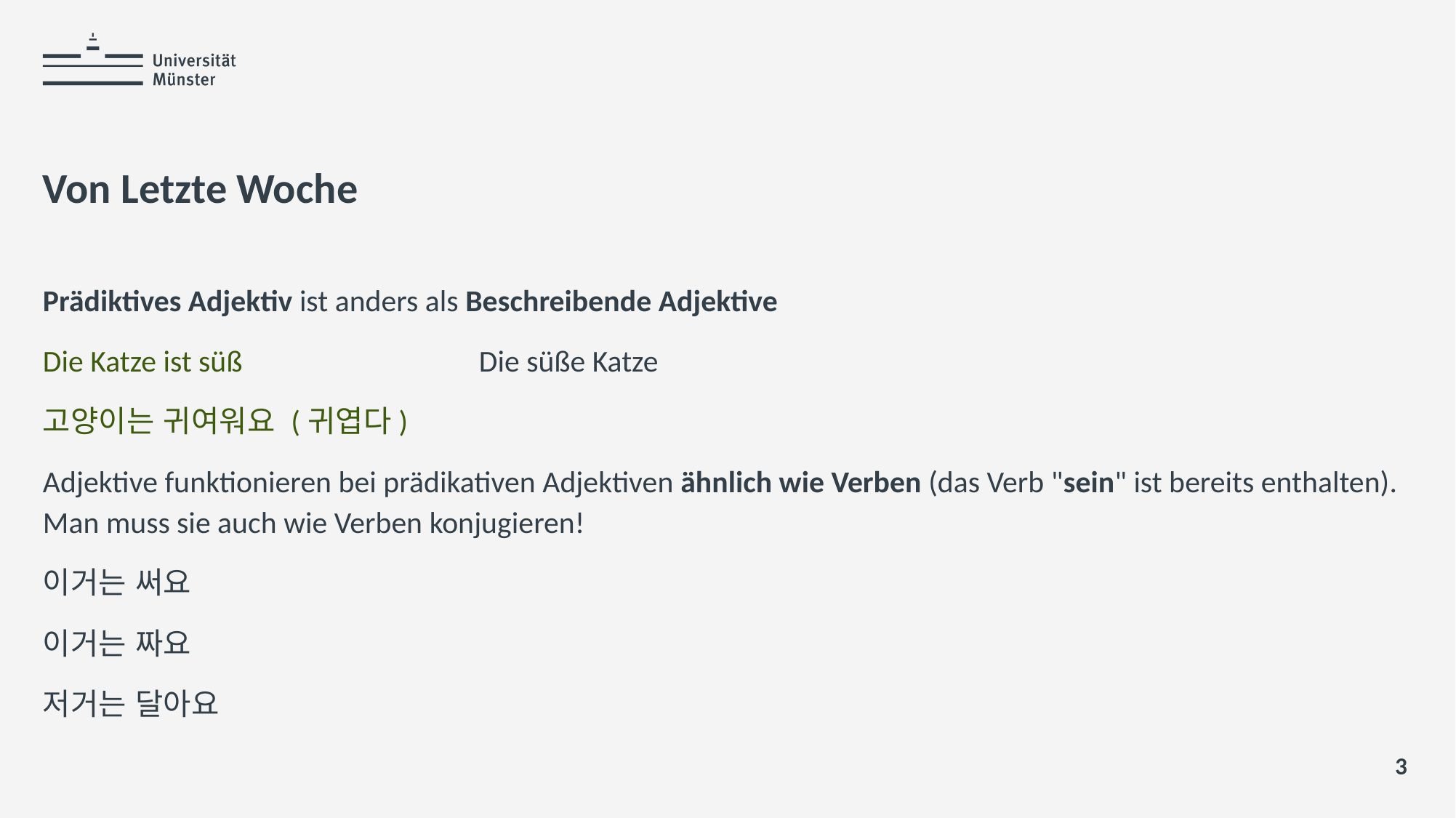

# Von Letzte Woche
Prädiktives Adjektiv ist anders als Beschreibende Adjektive
Die Katze ist süß	                             	Die süße Katze
고양이는 귀여워요 (귀엽다)
Adjektive funktionieren bei prädikativen Adjektiven ähnlich wie Verben (das Verb "sein" ist bereits enthalten). Man muss sie auch wie Verben konjugieren!
이거는 써요
이거는 짜요
저거는 달아요

3